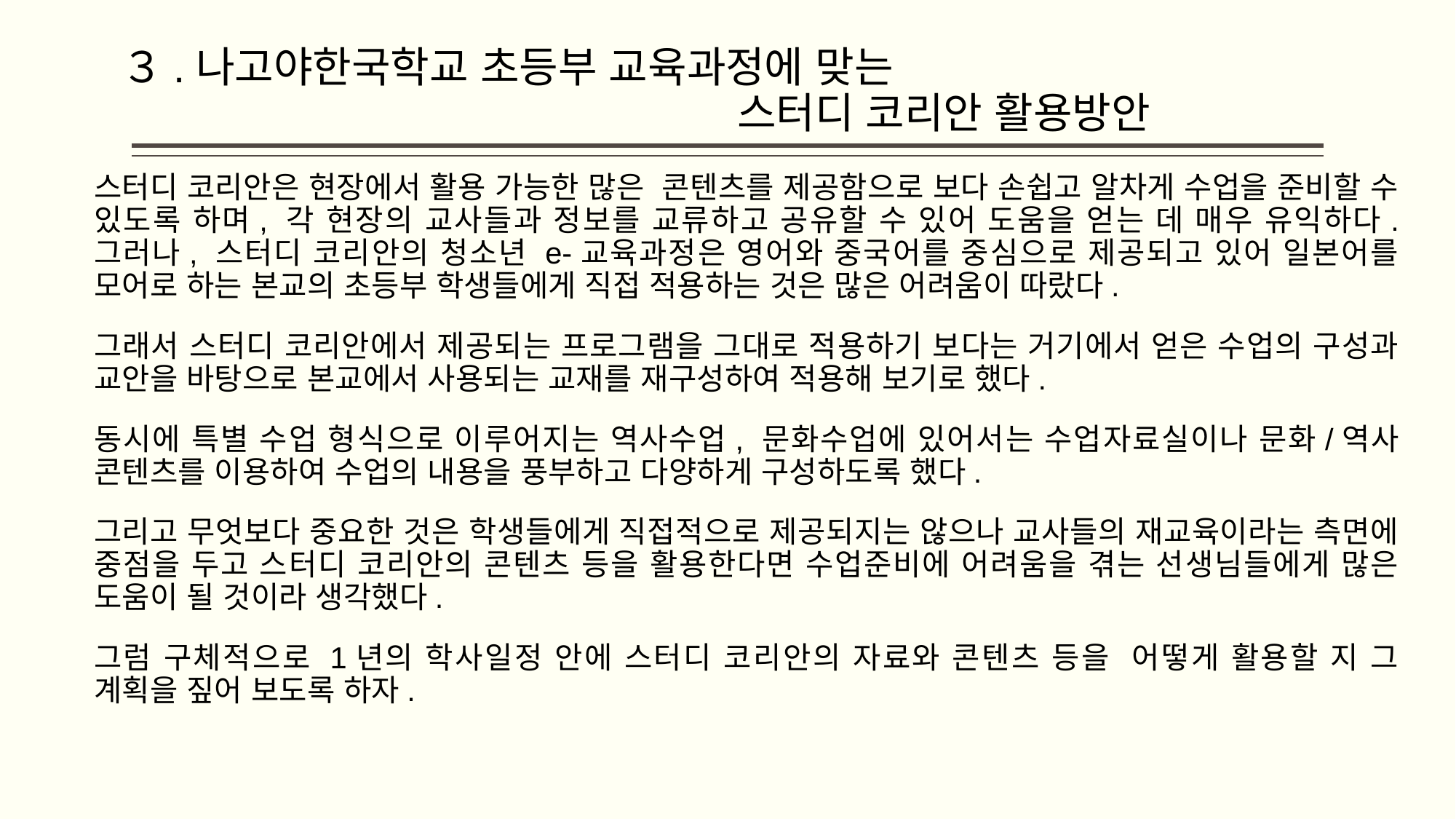

# ３.나고야한국학교 초등부 교육과정에 맞는 스터디 코리안 활용방안
스터디 코리안은 현장에서 활용 가능한 많은  콘텐츠를 제공함으로 보다 손쉽고 알차게 수업을 준비할 수 있도록 하며, 각 현장의 교사들과 정보를 교류하고 공유할 수 있어 도움을 얻는 데 매우 유익하다. 그러나, 스터디 코리안의 청소년 e-교육과정은 영어와 중국어를 중심으로 제공되고 있어 일본어를 모어로 하는 본교의 초등부 학생들에게 직접 적용하는 것은 많은 어려움이 따랐다.
그래서 스터디 코리안에서 제공되는 프로그램을 그대로 적용하기 보다는 거기에서 얻은 수업의 구성과 교안을 바탕으로 본교에서 사용되는 교재를 재구성하여 적용해 보기로 했다.
동시에 특별 수업 형식으로 이루어지는 역사수업, 문화수업에 있어서는 수업자료실이나 문화/역사 콘텐츠를 이용하여 수업의 내용을 풍부하고 다양하게 구성하도록 했다.
그리고 무엇보다 중요한 것은 학생들에게 직접적으로 제공되지는 않으나 교사들의 재교육이라는 측면에 중점을 두고 스터디 코리안의 콘텐츠 등을 활용한다면 수업준비에 어려움을 겪는 선생님들에게 많은 도움이 될 것이라 생각했다.
그럼 구체적으로 1년의 학사일정 안에 스터디 코리안의 자료와 콘텐츠 등을  어떻게 활용할 지 그 계획을 짚어 보도록 하자.